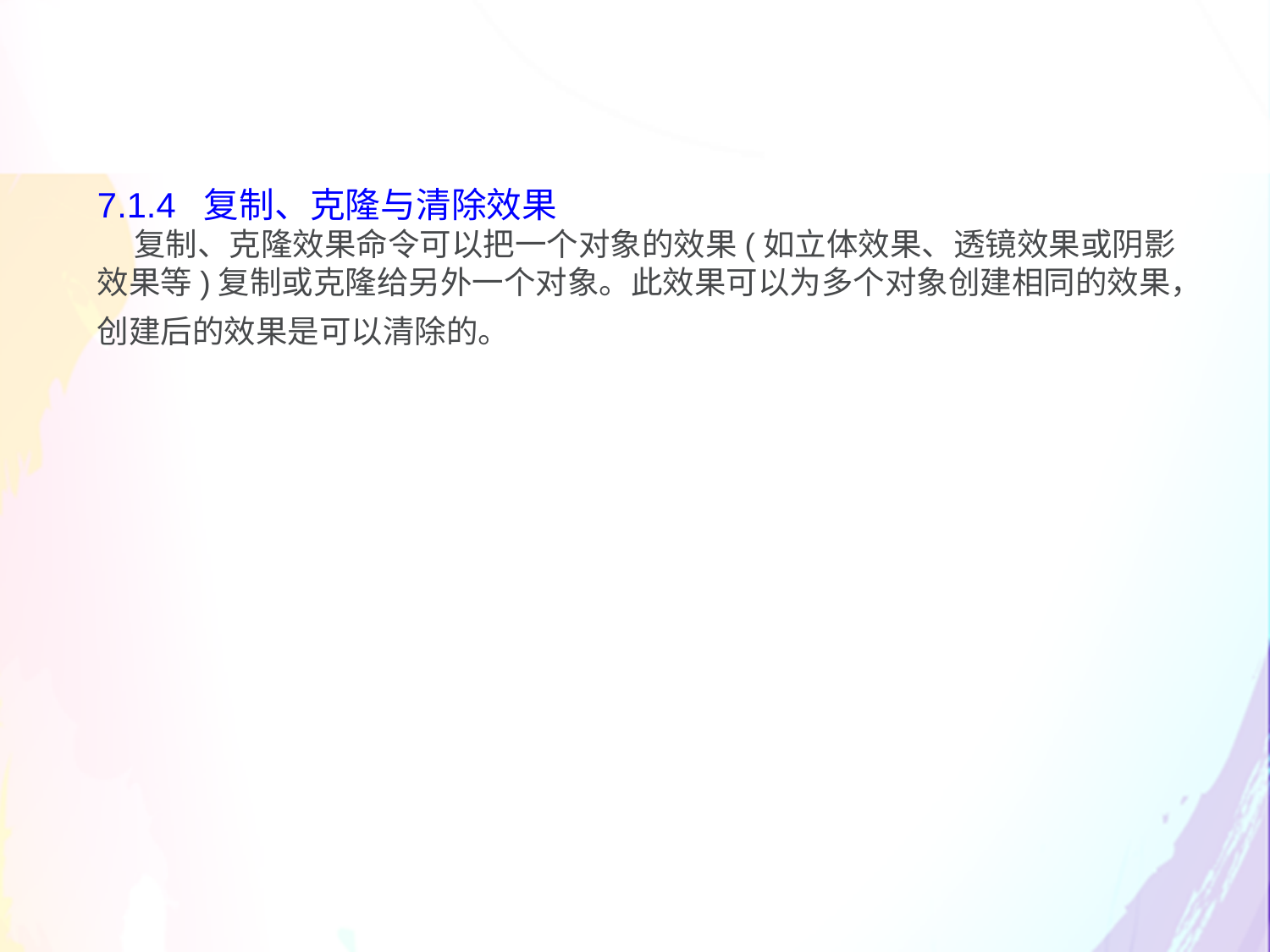

7.1.4  复制、克隆与清除效果
    复制、克隆效果命令可以把一个对象的效果(如立体效果、透镜效果或阴影效果等)复制或克隆给另外一个对象。此效果可以为多个对象创建相同的效果，创建后的效果是可以清除的。